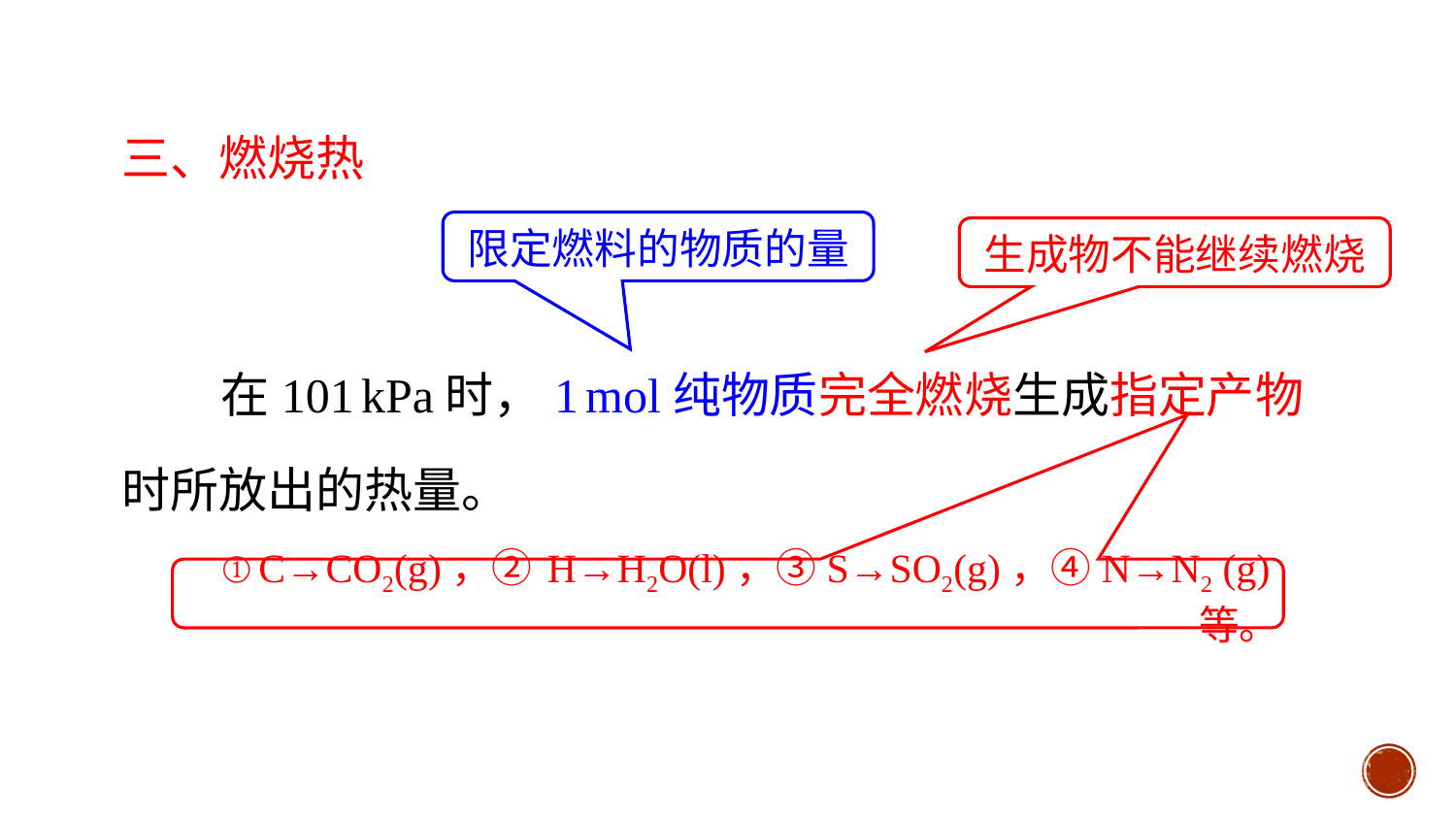

三、燃烧热
限定燃料的物质的量
生成物不能继续燃烧
        在101 kPa时，1 mol纯物质完全燃烧生成指定产物时所放出的热量。
① C→CO2(g)，② H→H2O(l)，③S→SO2(g)，④N→N2 (g)等。